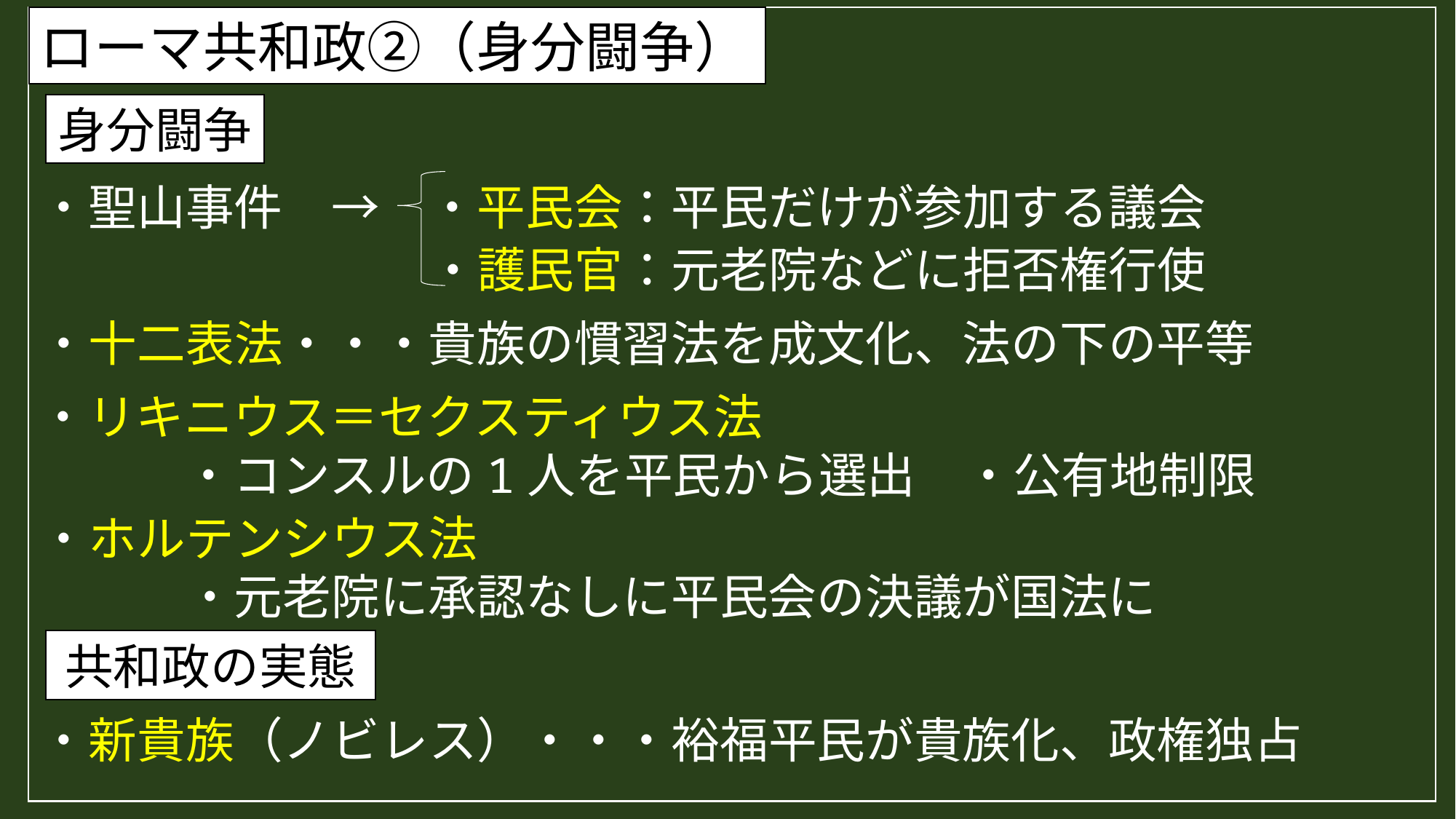

ローマ共和政②（身分闘争）
身分闘争
・聖山事件　→　・平民会：平民だけが参加する議会

・護民官：元老院などに拒否権行使
・十二表法・・・貴族の慣習法を成文化、法の下の平等
・リキニウス＝セクスティウス法
　　　・コンスルの1人を平民から選出　・公有地制限
・ホルテンシウス法
　　　・元老院に承認なしに平民会の決議が国法に
共和政の実態
・新貴族（ノビレス）・・・裕福平民が貴族化、政権独占